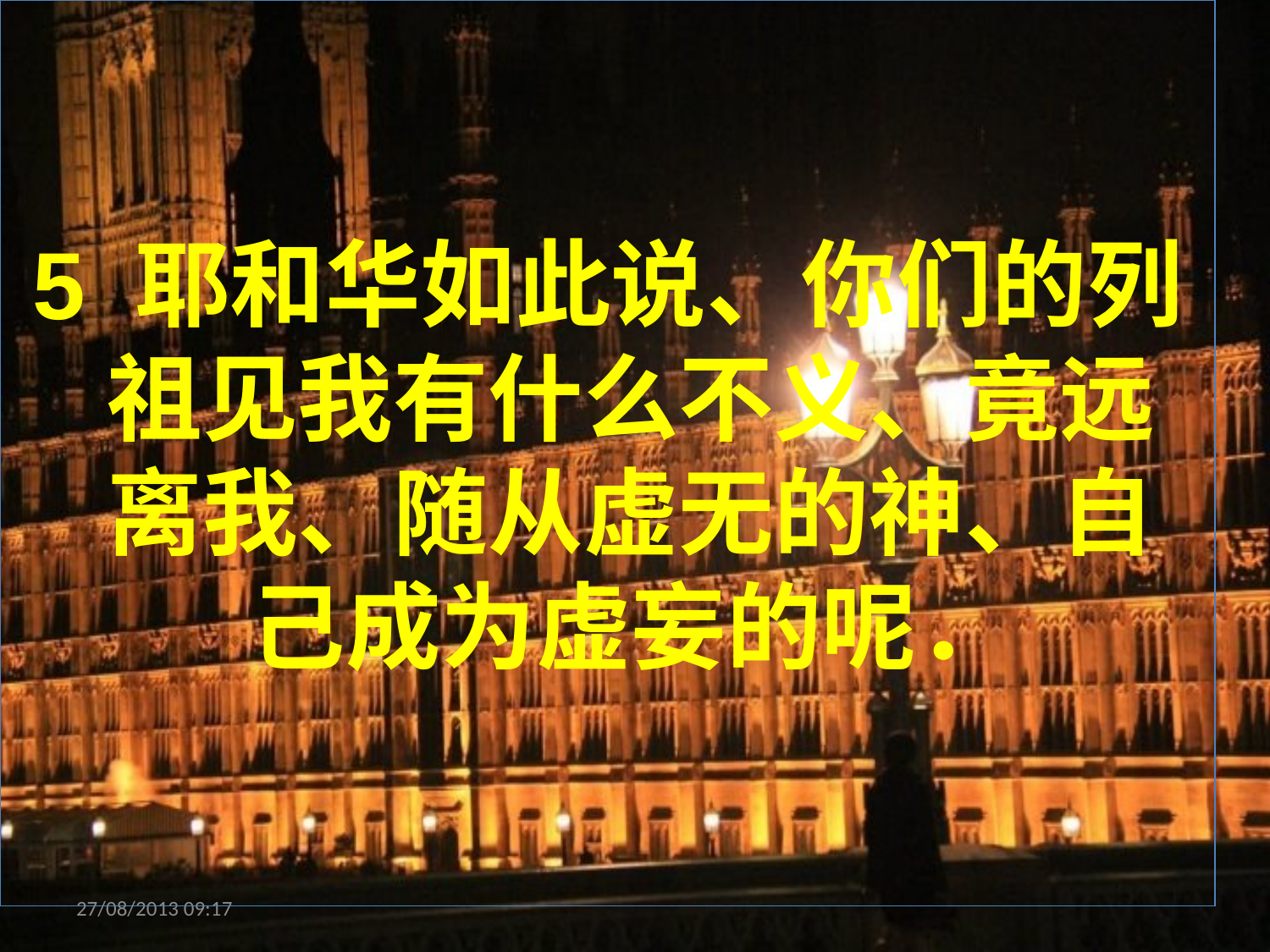

5 耶和华如此说、你们的列祖见我有什么不义、竟远离我、随从虚无的神、自己成为虚妄的呢．
27/08/2013 09:17